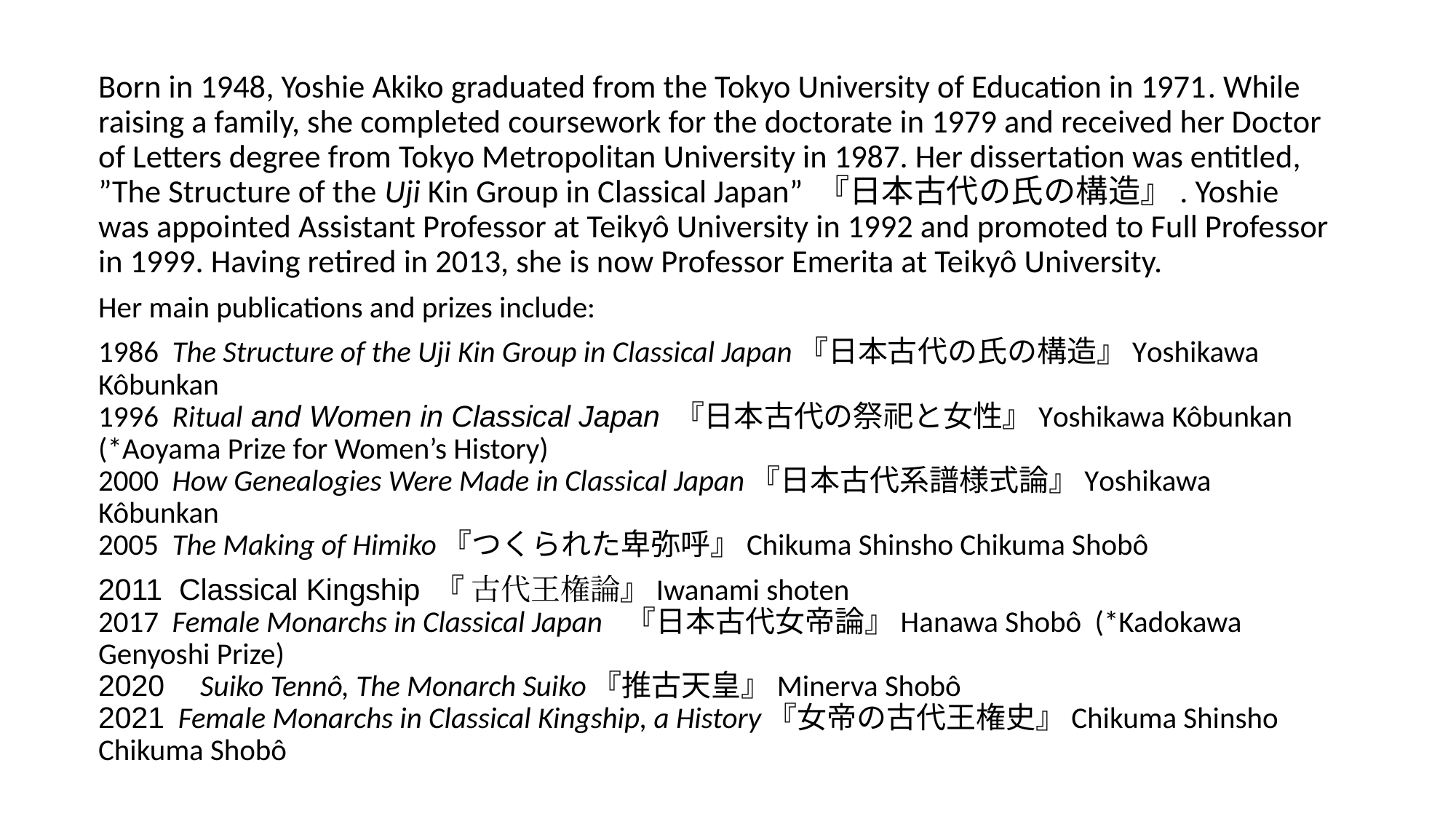

Born in 1948, Yoshie Akiko graduated from the Tokyo University of Education in 1971. While raising a family, she completed coursework for the doctorate in 1979 and received her Doctor of Letters degree from Tokyo Metropolitan University in 1987. Her dissertation was entitled, ”The Structure of the Uji Kin Group in Classical Japan” 『日本古代の氏の構造』. Yoshie was appointed Assistant Professor at Teikyô University in 1992 and promoted to Full Professor in 1999. Having retired in 2013, she is now Professor Emerita at Teikyô University.
Her main publications and prizes include:
1986  The Structure of the Uji Kin Group in Classical Japan『日本古代の氏の構造』Yoshikawa Kôbunkan
1996  Ritual and Women in Classical Japan 『日本古代の祭祀と女性』Yoshikawa Kôbunkan (*Aoyama Prize for Women’s History)
2000  How Genealogies Were Made in Classical Japan『日本古代系譜様式論』Yoshikawa Kôbunkan
2005  The Making of Himiko『つくられた卑弥呼』Chikuma Shinsho Chikuma Shobô
2011  Classical Kingship 『 古代王権論』Iwanami shoten
2017  Female Monarchs in Classical Japan 『日本古代女帝論』Hanawa Shobô  (*Kadokawa Genyoshi Prize)
2020  Suiko Tennô, The Monarch Suiko『推古天皇』Minerva Shobô
2021  Female Monarchs in Classical Kingship, a History『女帝の古代王権史』Chikuma Shinsho Chikuma Shobô

#